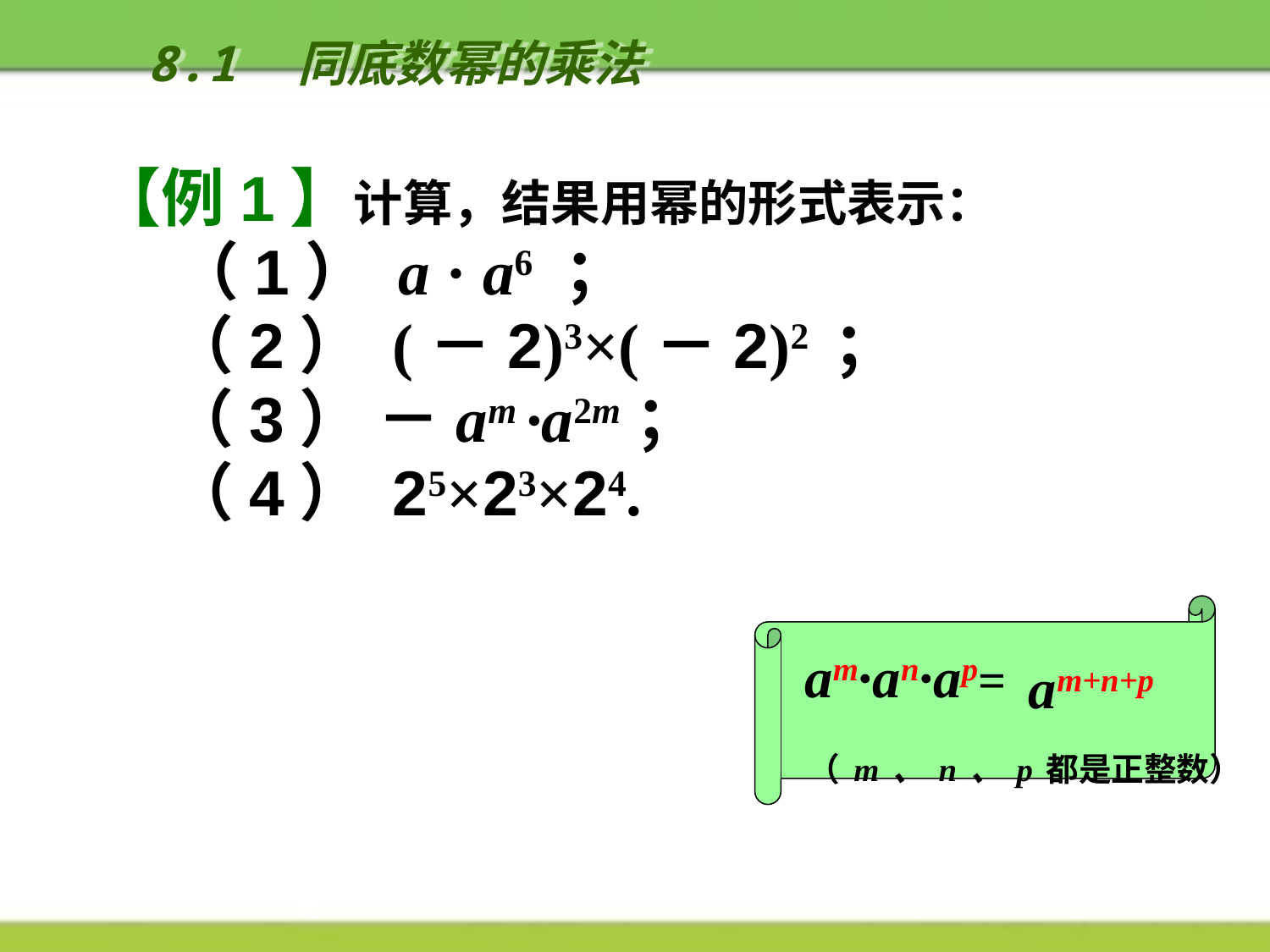

8.1　同底数幂的乘法
【例1】计算，结果用幂的形式表示：
     （1） a · a6 ；
    （2） (－2)3×(－2)2 ；
    （3） －am ·a2m；
    （4） 25×23×24.

 am·an·ap=

                  am+n+p
（m、n、p都是正整数）